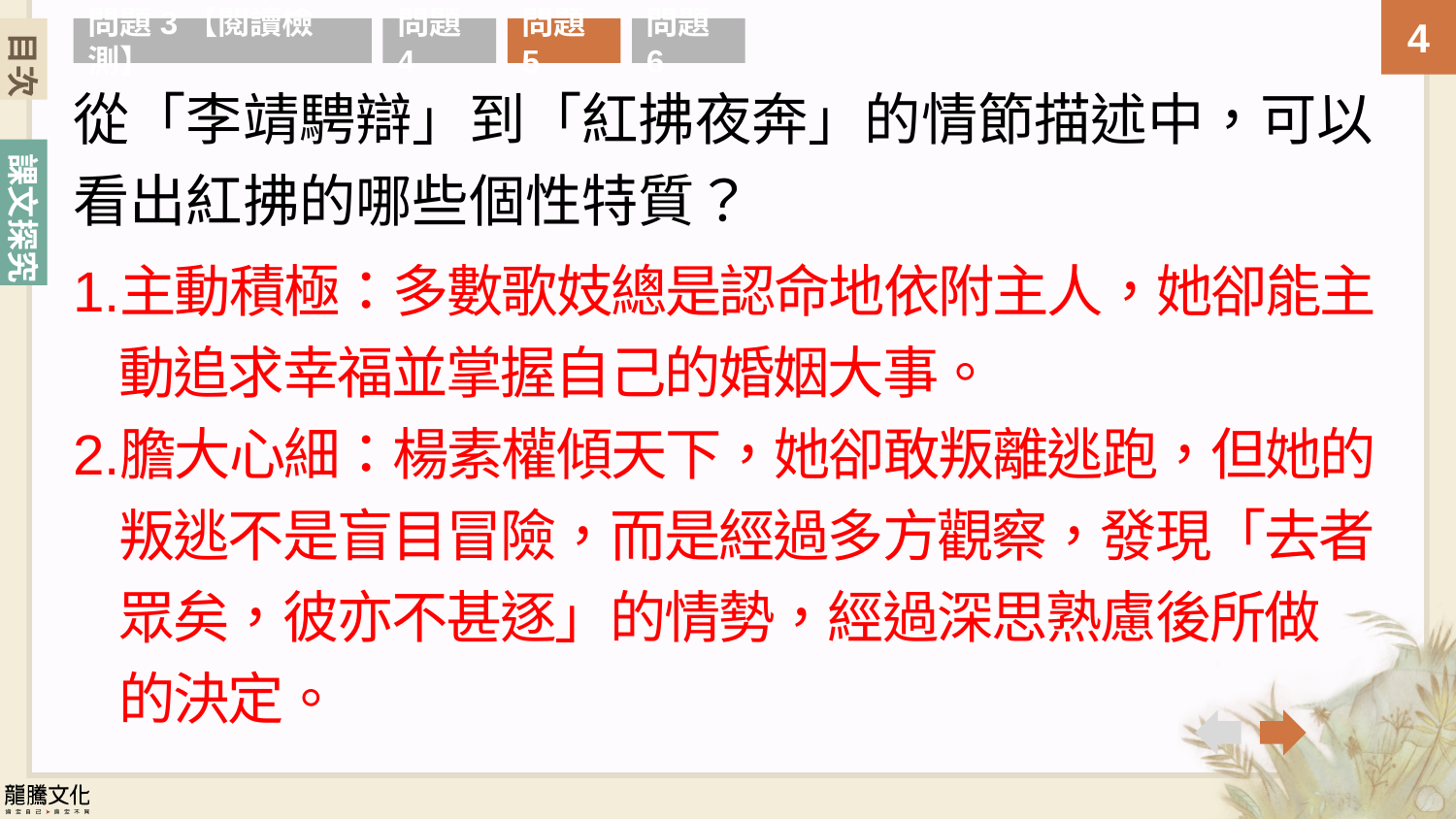

目次
問題3【閱讀檢測】
問題4
問題5
問題6
從「李靖騁辯」到「紅拂夜奔」的情節描述中，可以看出紅拂的哪些個性特質？
主動積極：多數歌妓總是認命地依附主人，她卻能主動追求幸福並掌握自己的婚姻大事。
膽大心細：楊素權傾天下，她卻敢叛離逃跑，但她的叛逃不是盲目冒險，而是經過多方觀察，發現「去者眾矣，彼亦不甚逐」的情勢，經過深思熟慮後所做
的決定。